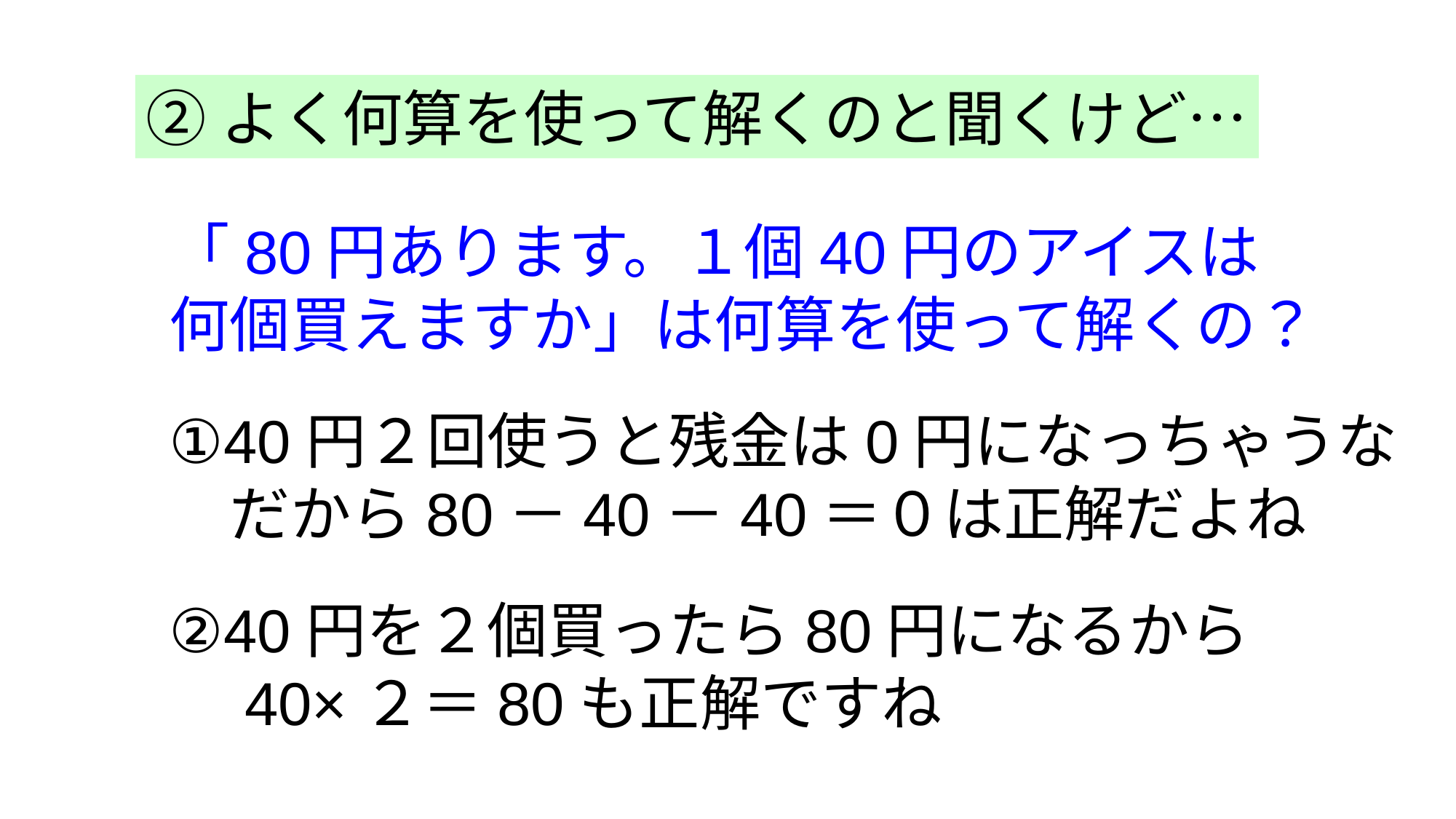

②よく何算を使って解くのと聞くけど…
「80円あります。１個40円のアイスは
何個買えますか」は何算を使って解くの？

①40円２回使うと残金は0円になっちゃうな
　だから80－40－40＝０は正解だよね

②40円を２個買ったら80円になるから
　40×２＝80も正解ですね